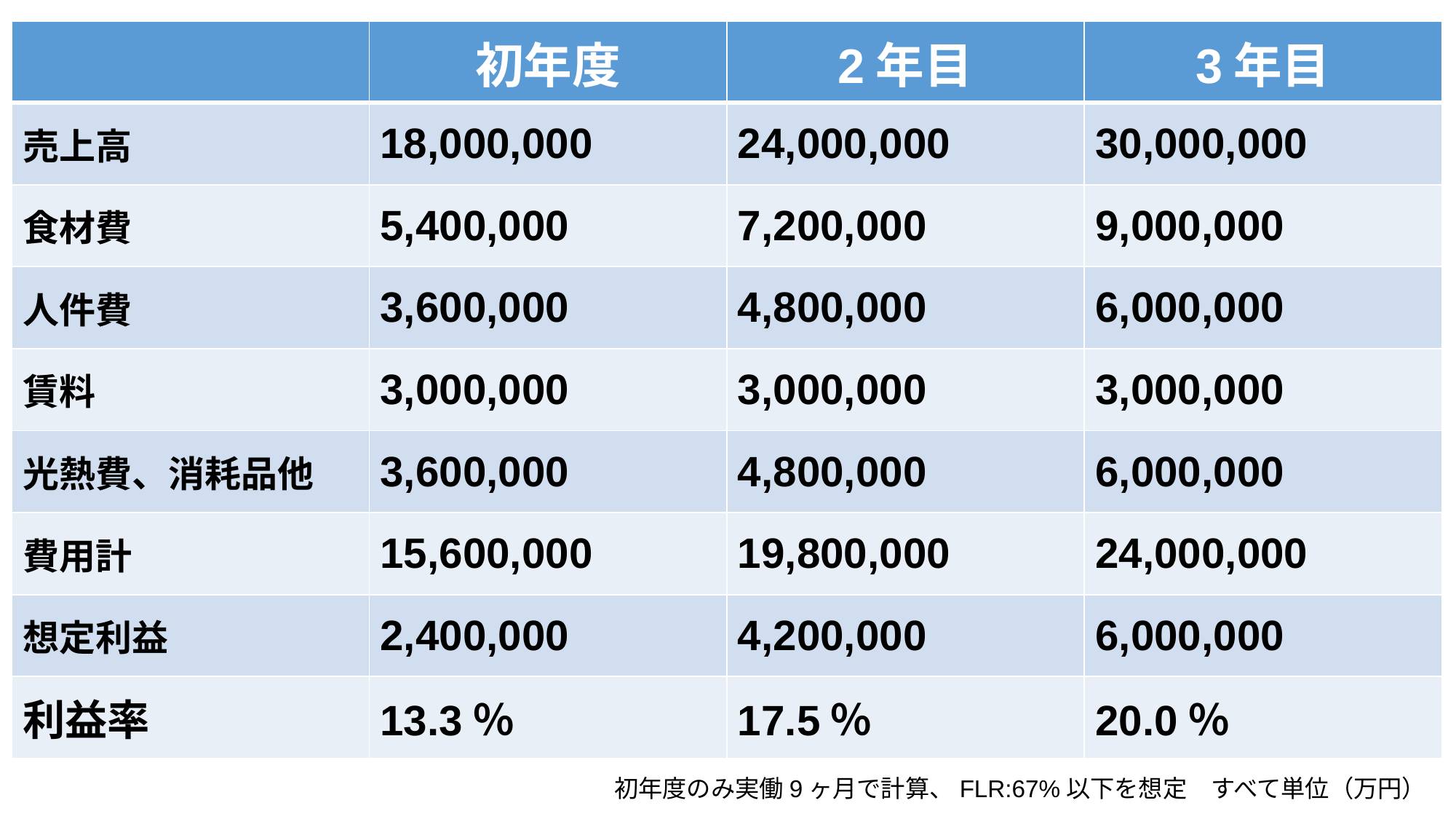

|  | 初年度 | 2年目 | 3年目 |
| --- | --- | --- | --- |
| 売上高 | 18,000,000 | 24,000,000 | 30,000,000 |
| 食材費 | 5,400,000 | 7,200,000 | 9,000,000 |
| 人件費 | 3,600,000 | 4,800,000 | 6,000,000 |
| 賃料 | 3,000,000 | 3,000,000 | 3,000,000 |
| 光熱費、消耗品他 | 3,600,000 | 4,800,000 | 6,000,000 |
| 費用計 | 15,600,000 | 19,800,000 | 24,000,000 |
| 想定利益 | 2,400,000 | 4,200,000 | 6,000,000 |
| 利益率 | 13.3％ | 17.5％ | 20.0％ |
初年度のみ実働9ヶ月で計算、FLR:67%以下を想定　すべて単位（万円）